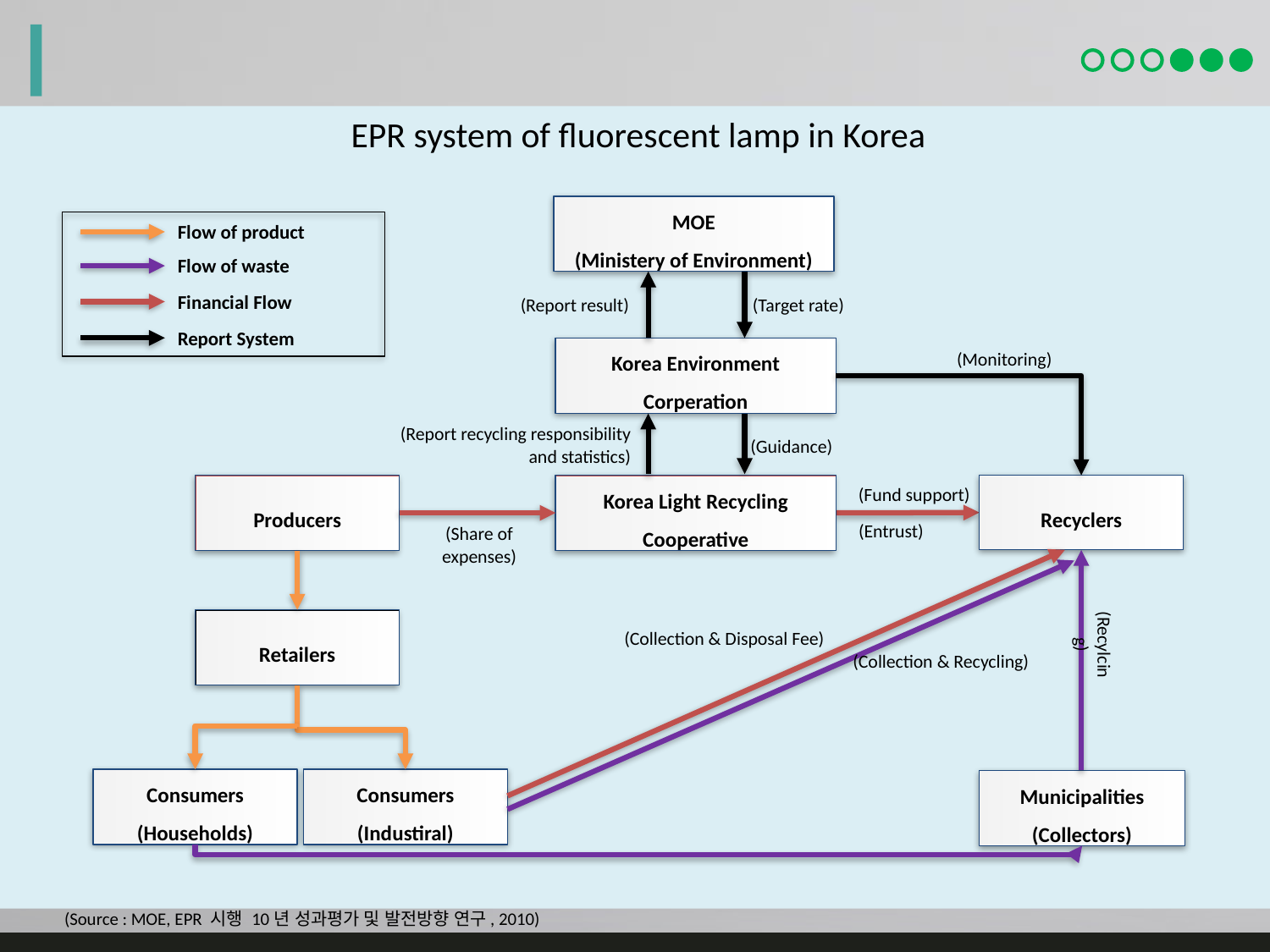

1w
 EPR system of fluorescent lamp in Korea
MOE
(Ministery of Environment)

Flow of product
Flow of waste
Financial Flow
Report System
(Report result)
(Target rate)
Korea Environment Corperation
(Monitoring)
(Report recycling responsibility and statistics)
(Guidance)
Producers
Korea Light Recycling Cooperative
Recyclers
(Fund support)
(Entrust)
(Share of expenses)
(Collection & Disposal Fee)
(Recylcing)
(Collection & Recycling)
Retailers
Consumers
(Households)
Consumers
(Industiral)
Municipalities (Collectors)
(Source : MOE, EPR 시행 10년 성과평가 및 발전방향 연구, 2010)